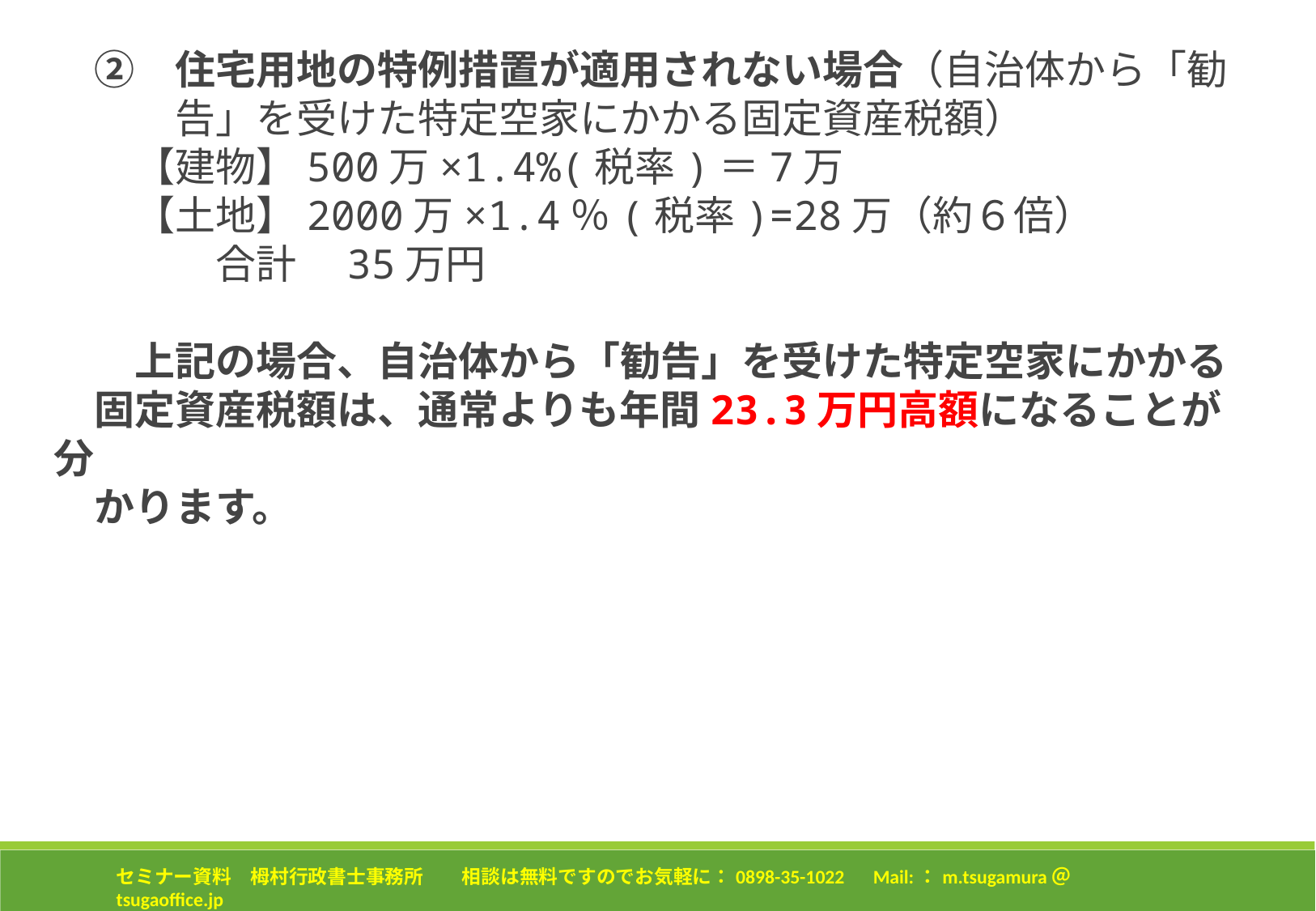

②　住宅用地の特例措置が適用されない場合（自治体から「勧
　　　告」を受けた特定空家にかかる固定資産税額）
　　【建物】500万×1.4%(税率)＝7万
　　【土地】2000万×1.4％(税率)=28万（約６倍）
 　　　合計　35万円

　　上記の場合、自治体から「勧告」を受けた特定空家にかかる
　固定資産税額は、通常よりも年間23.3万円高額になることが分
　かります。
セミナー資料　栂村行政書士事務所　　相談は無料ですのでお気軽に：0898-35-1022　Mail:：m.tsugamura＠tsugaoffice.jp